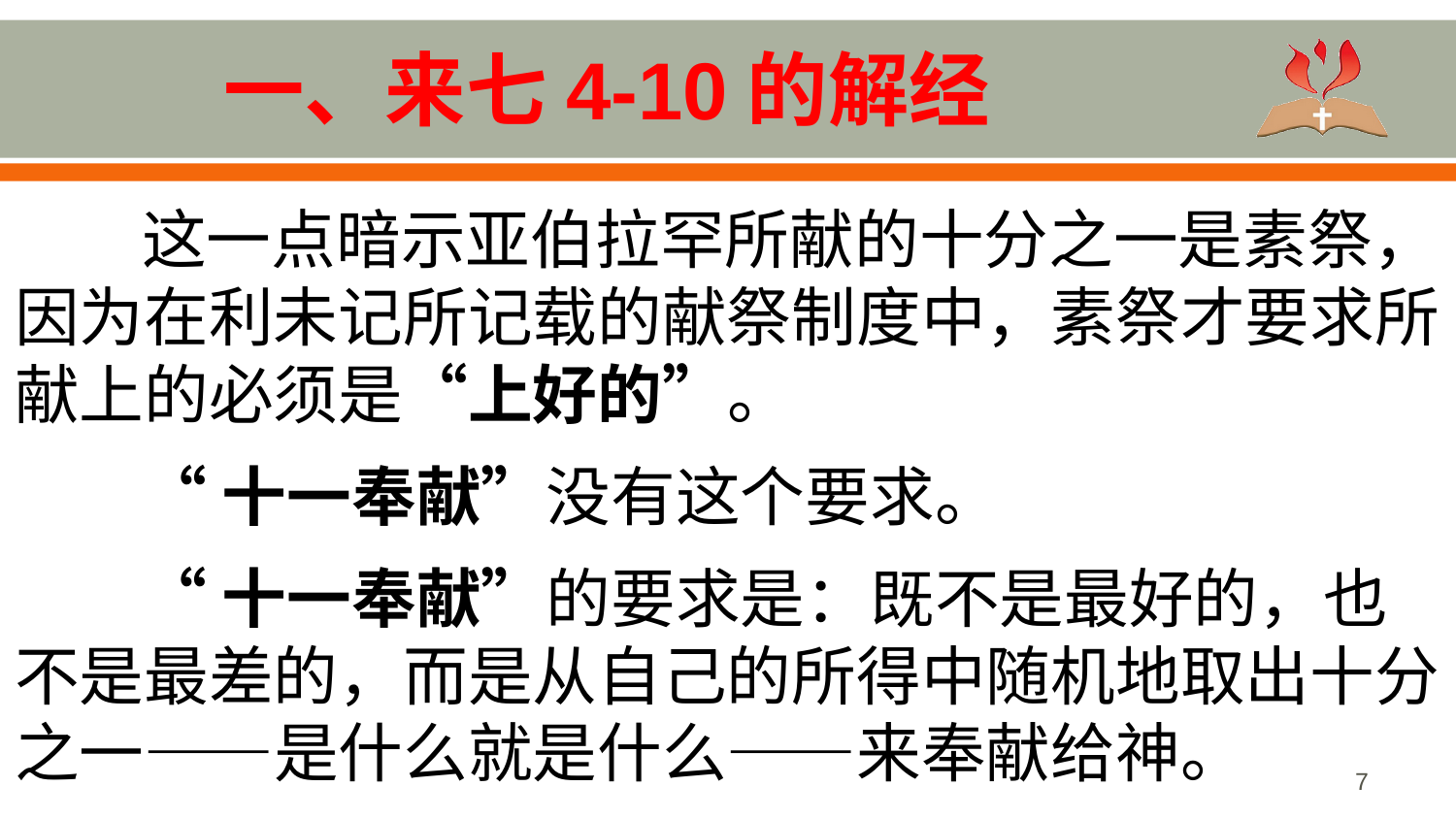

# 一、来七4-10的解经
这一点暗示亚伯拉罕所献的十分之一是素祭，因为在利未记所记载的献祭制度中，素祭才要求所献上的必须是“上好的”。
“十一奉献”没有这个要求。
“十一奉献”的要求是：既不是最好的，也不是最差的，而是从自己的所得中随机地取出十分之一——是什么就是什么——来奉献给神。

7